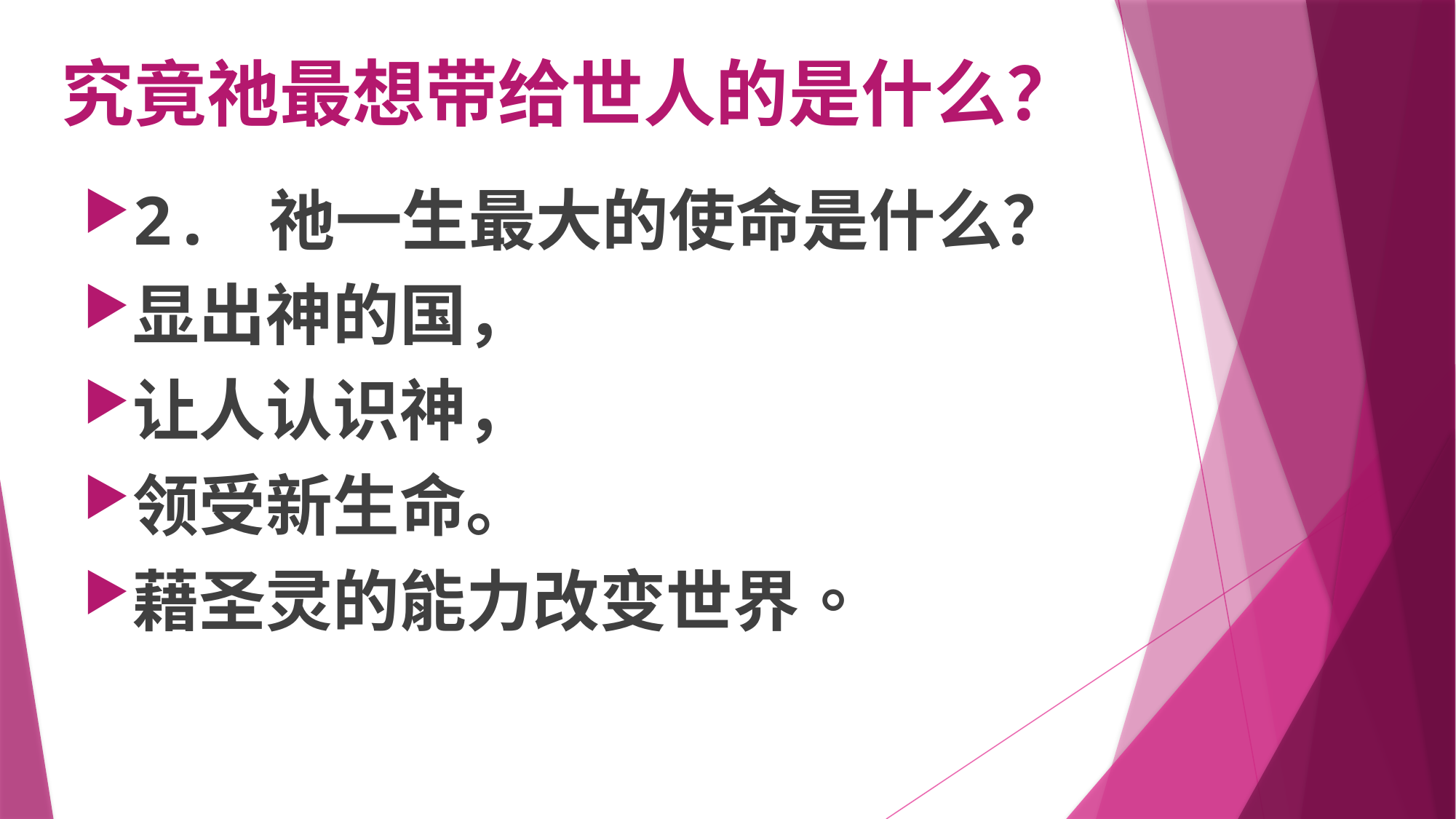

# 究竟祂最想带给世人的是什么？
2. 祂一生最大的使命是什么？
显出神的国，
让人认识神，
领受新生命。
藉圣灵的能力改变世界。